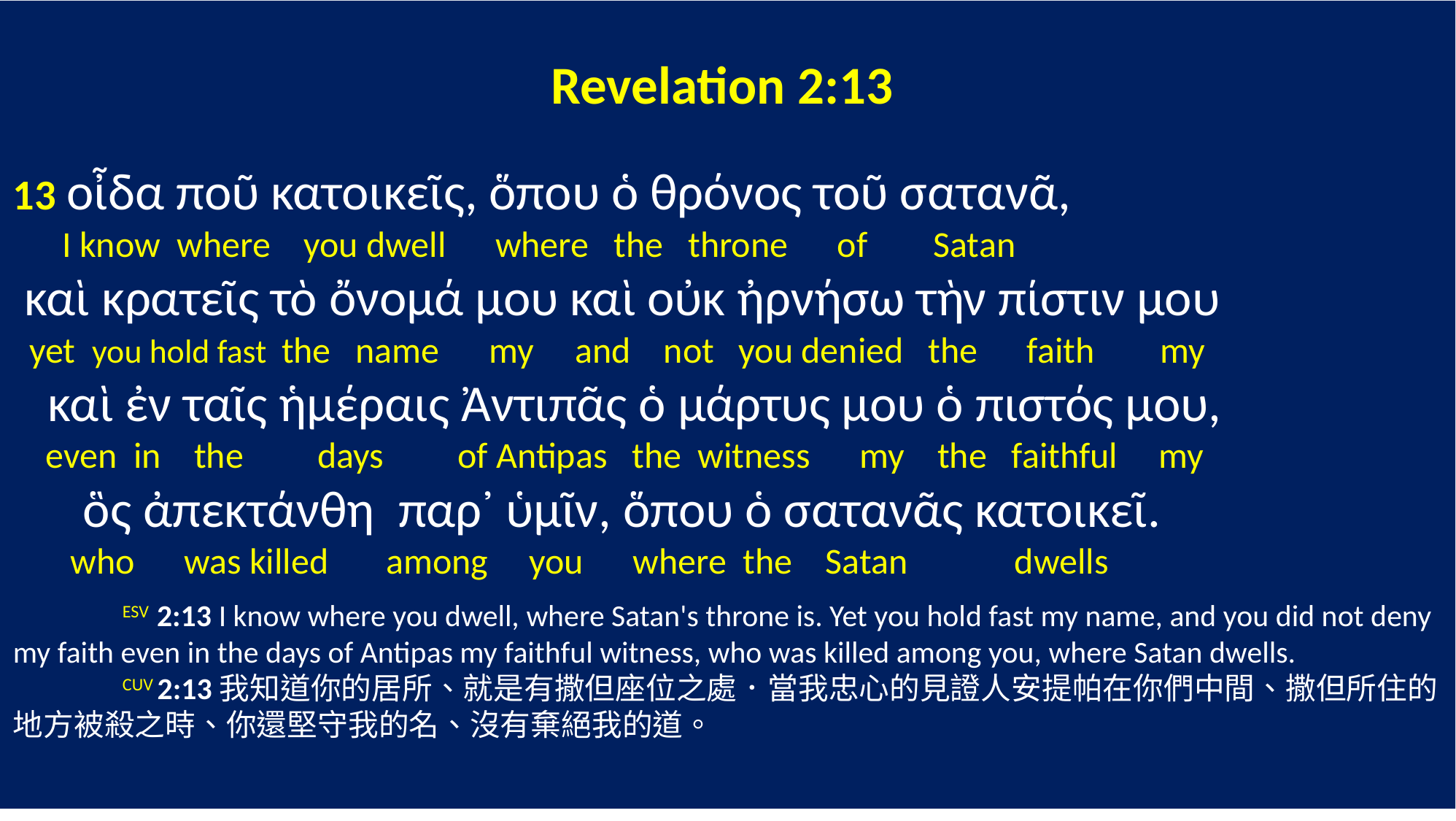

Revelation 2:13

13 οἶδα ποῦ κατοικεῖς, ὅπου ὁ θρόνος τοῦ σατανᾶ,
      I know  where    you dwell      where   the   throne      of        Satan
 καὶ κρατεῖς τὸ ὄνομά μου καὶ οὐκ ἠρνήσω τὴν πίστιν μου
  yet  you hold fast  the   name      my     and    not   you denied   the      faith        my
   καὶ ἐν ταῖς ἡμέραις Ἀντιπᾶς ὁ μάρτυς μου ὁ πιστός μου,
    even  in    the         days         of Antipas   the  witness      my    the   faithful     my
      ὃς ἀπεκτάνθη  παρ᾽ ὑμῖν, ὅπου ὁ σατανᾶς κατοικεῖ.
       who      was killed       among     you      where  the    Satan             dwells

	ESV  2:13 I know where you dwell, where Satan's throne is. Yet you hold fast my name, and you did not deny my faith even in the days of Antipas my faithful witness, who was killed among you, where Satan dwells.
	CUV 2:13我知道你的居所、就是有撒但座位之處．當我忠心的見證人安提帕在你們中間、撒但所住的地方被殺之時、你還堅守我的名、沒有棄絕我的道。